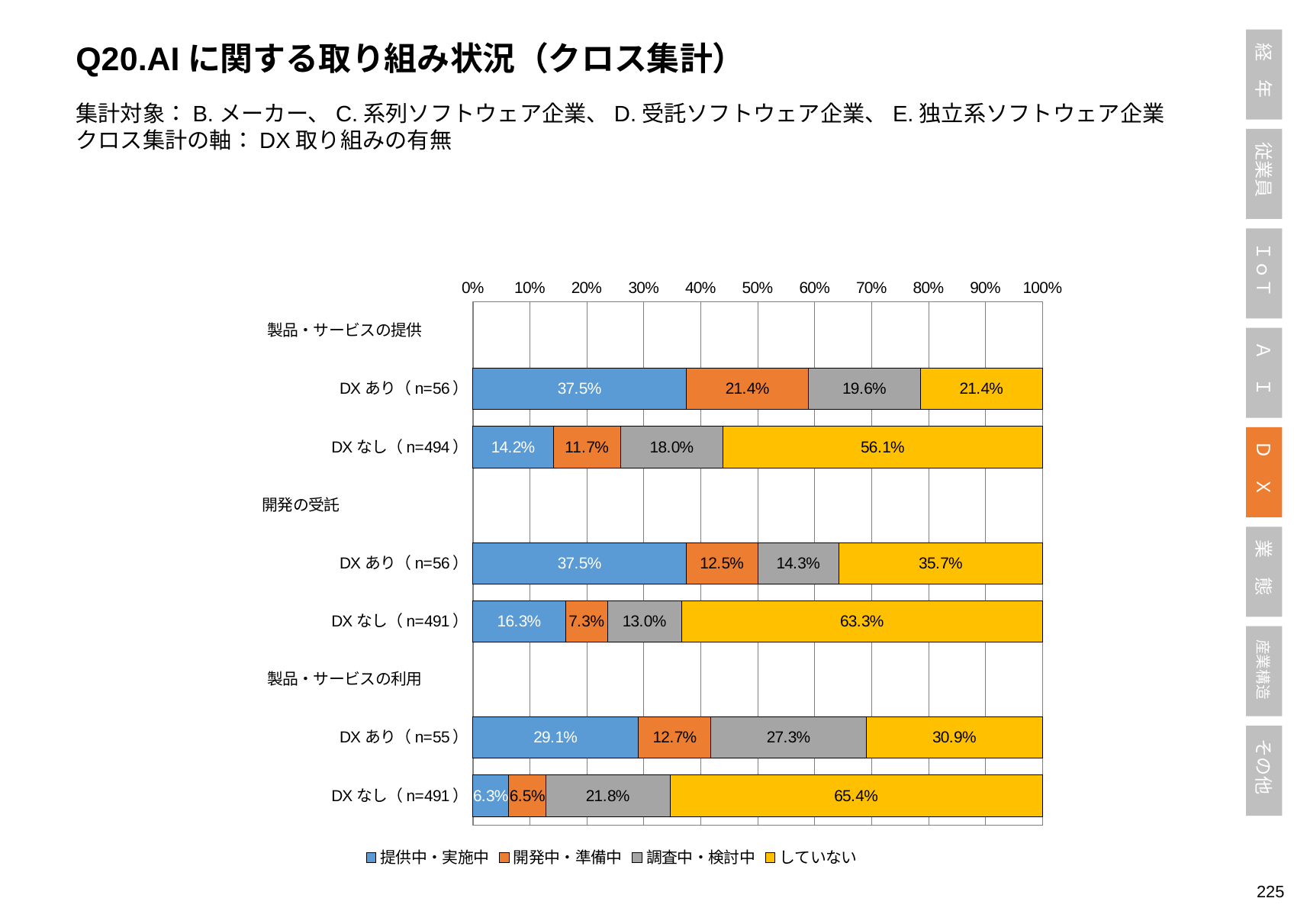

Q20.AIに関する取り組み状況（クロス集計）
集計対象：B.メーカー、C.系列ソフトウェア企業、D.受託ソフトウェア企業、E.独立系ソフトウェア企業
クロス集計の軸：DX取り組みの有無

### Chart

| Category | 提供中・実施中 | 開発中・準備中 | 調査中・検討中 | していない |
|---|---|---|---|---|
| 製品・サービスの提供　　　 | None | None | None | None |
| DXあり（n=56） | 0.375 | 0.21428571428571427 | 0.19642857142857142 | 0.21428571428571427 |
| DXなし（n=494） | 0.1417004048582996 | 0.11740890688259109 | 0.18016194331983806 | 0.5607287449392713 |
| 開発の受託　　　　　　　　  | None | None | None | None |
| DXあり（n=56） | 0.375 | 0.125 | 0.14285714285714285 | 0.35714285714285715 |
| DXなし（n=491） | 0.1629327902240326 | 0.07331975560081466 | 0.13034623217922606 | 0.6334012219959266 |
| 製品・サービスの利用　　　 | None | None | None | None |
| DXあり（n=55） | 0.2909090909090909 | 0.12727272727272726 | 0.2727272727272727 | 0.3090909090909091 |
| DXなし（n=491） | 0.06313645621181263 | 0.06517311608961303 | 0.21792260692464357 | 0.6537678207739308 |
225